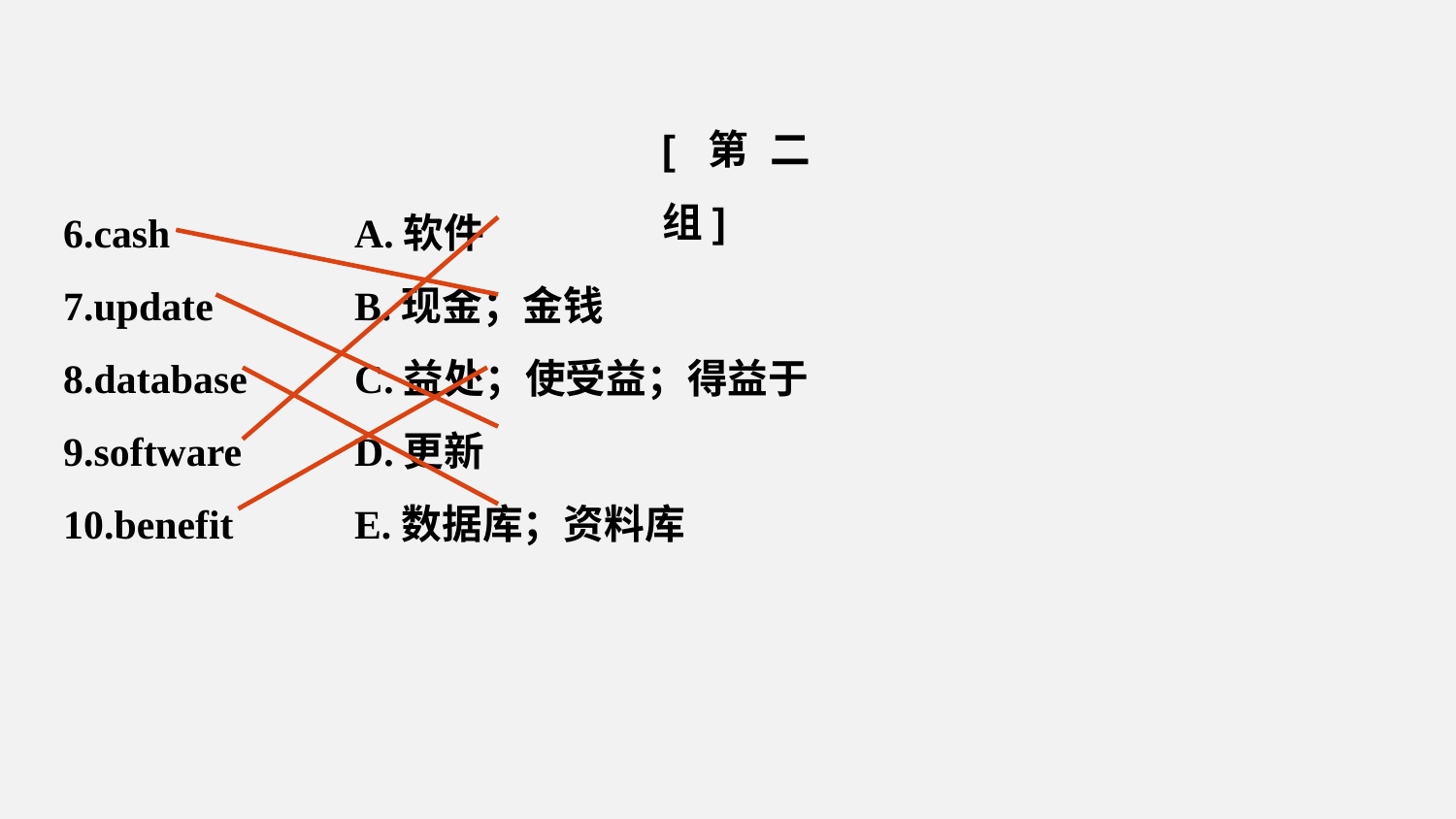

[第二组]
6.cash  		A.软件
7.update  	B.现金；金钱
8.database  	C.益处；使受益；得益于
9.software  	D.更新
10.benefit  	E.数据库；资料库